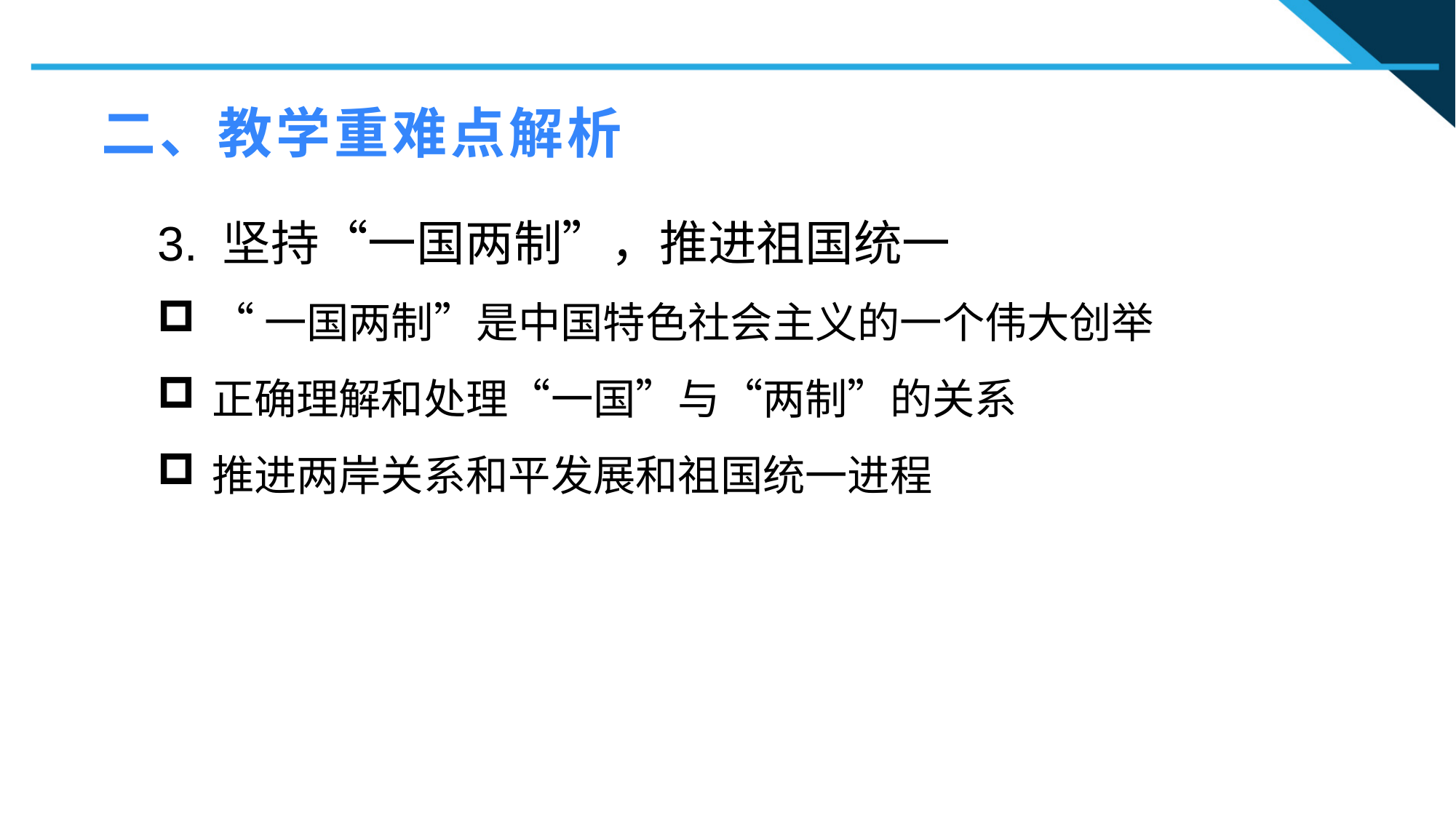

二、教学重难点解析
3. 坚持“一国两制”，推进祖国统一
“一国两制”是中国特色社会主义的一个伟大创举
正确理解和处理“一国”与“两制”的关系
推进两岸关系和平发展和祖国统一进程

1
2
2
n